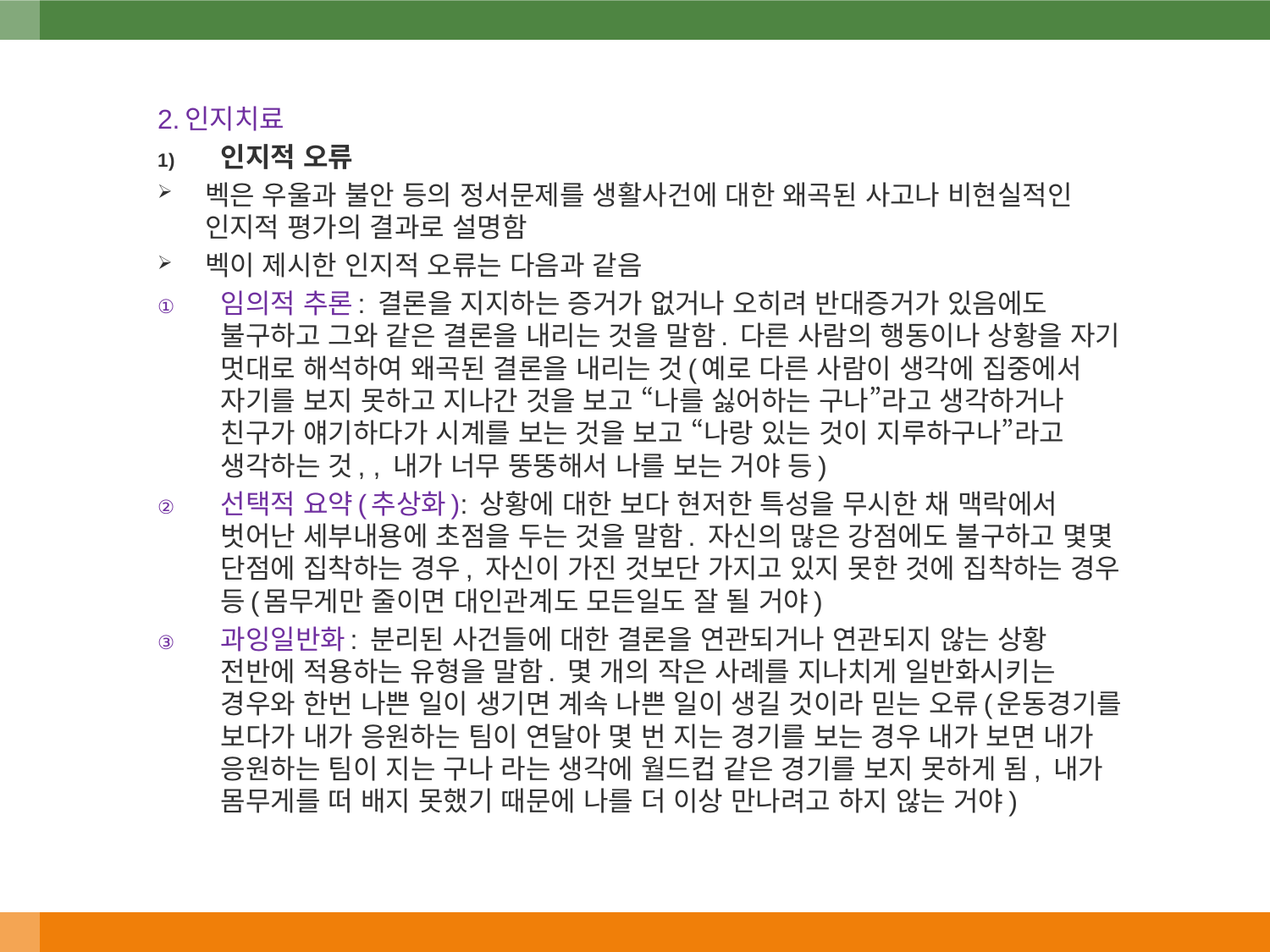

2.인지치료
인지적 오류
벡은 우울과 불안 등의 정서문제를 생활사건에 대한 왜곡된 사고나 비현실적인 인지적 평가의 결과로 설명함
벡이 제시한 인지적 오류는 다음과 같음
임의적 추론: 결론을 지지하는 증거가 없거나 오히려 반대증거가 있음에도 불구하고 그와 같은 결론을 내리는 것을 말함. 다른 사람의 행동이나 상황을 자기 멋대로 해석하여 왜곡된 결론을 내리는 것(예로 다른 사람이 생각에 집중에서 자기를 보지 못하고 지나간 것을 보고 “나를 싫어하는 구나”라고 생각하거나 친구가 얘기하다가 시계를 보는 것을 보고 “나랑 있는 것이 지루하구나”라고 생각하는 것, , 내가 너무 뚱뚱해서 나를 보는 거야 등)
선택적 요약(추상화): 상황에 대한 보다 현저한 특성을 무시한 채 맥락에서 벗어난 세부내용에 초점을 두는 것을 말함. 자신의 많은 강점에도 불구하고 몇몇 단점에 집착하는 경우, 자신이 가진 것보단 가지고 있지 못한 것에 집착하는 경우 등(몸무게만 줄이면 대인관계도 모든일도 잘 될 거야)
과잉일반화: 분리된 사건들에 대한 결론을 연관되거나 연관되지 않는 상황 전반에 적용하는 유형을 말함. 몇 개의 작은 사례를 지나치게 일반화시키는 경우와 한번 나쁜 일이 생기면 계속 나쁜 일이 생길 것이라 믿는 오류(운동경기를 보다가 내가 응원하는 팀이 연달아 몇 번 지는 경기를 보는 경우 내가 보면 내가 응원하는 팀이 지는 구나 라는 생각에 월드컵 같은 경기를 보지 못하게 됨, 내가 몸무게를 떠 배지 못했기 때문에 나를 더 이상 만나려고 하지 않는 거야)